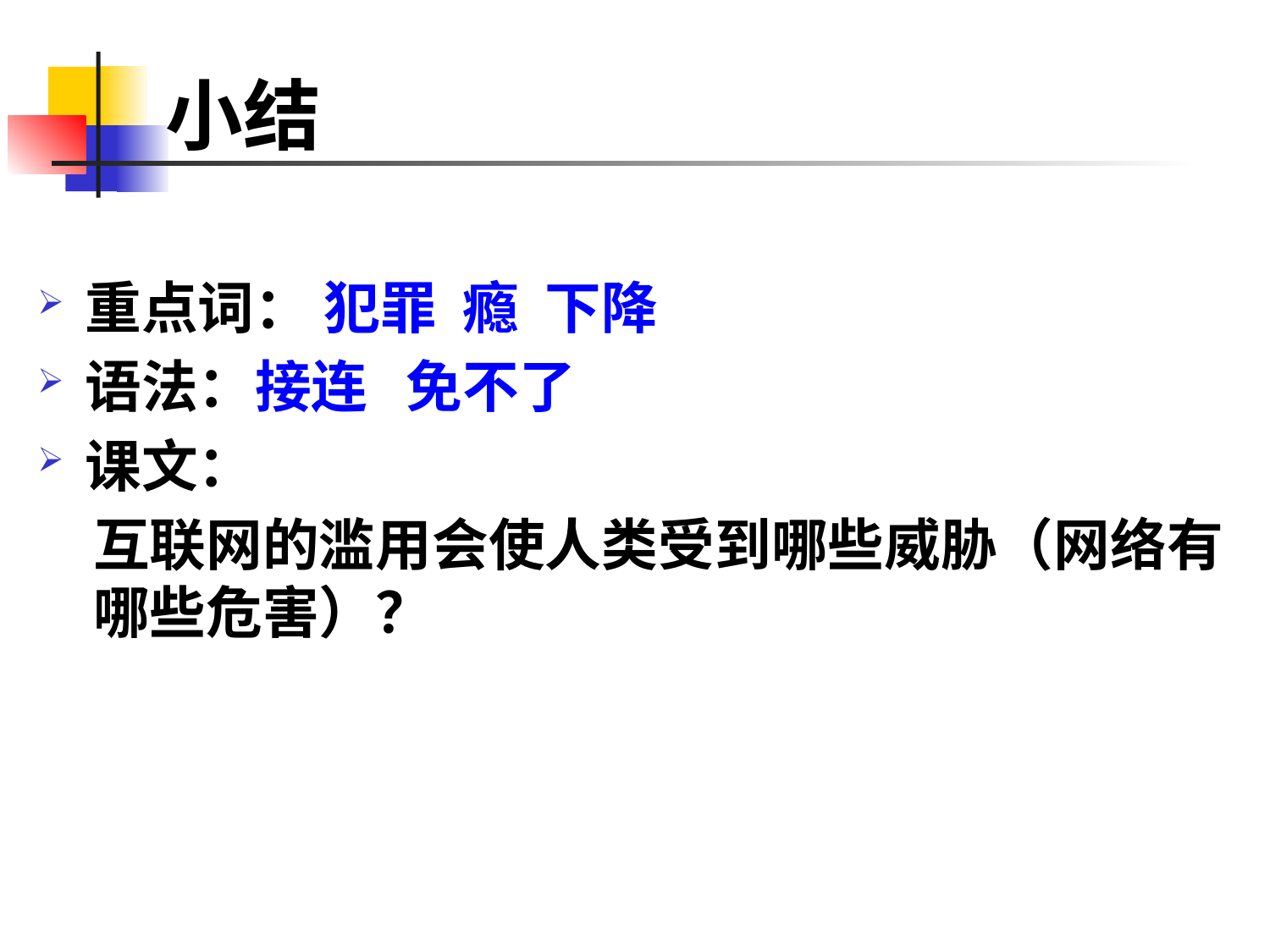

# 小结
重点词： 犯罪  瘾  下降
语法：接连   免不了
课文：
互联网的滥用会使人类受到哪些威胁（网络有哪些危害）？